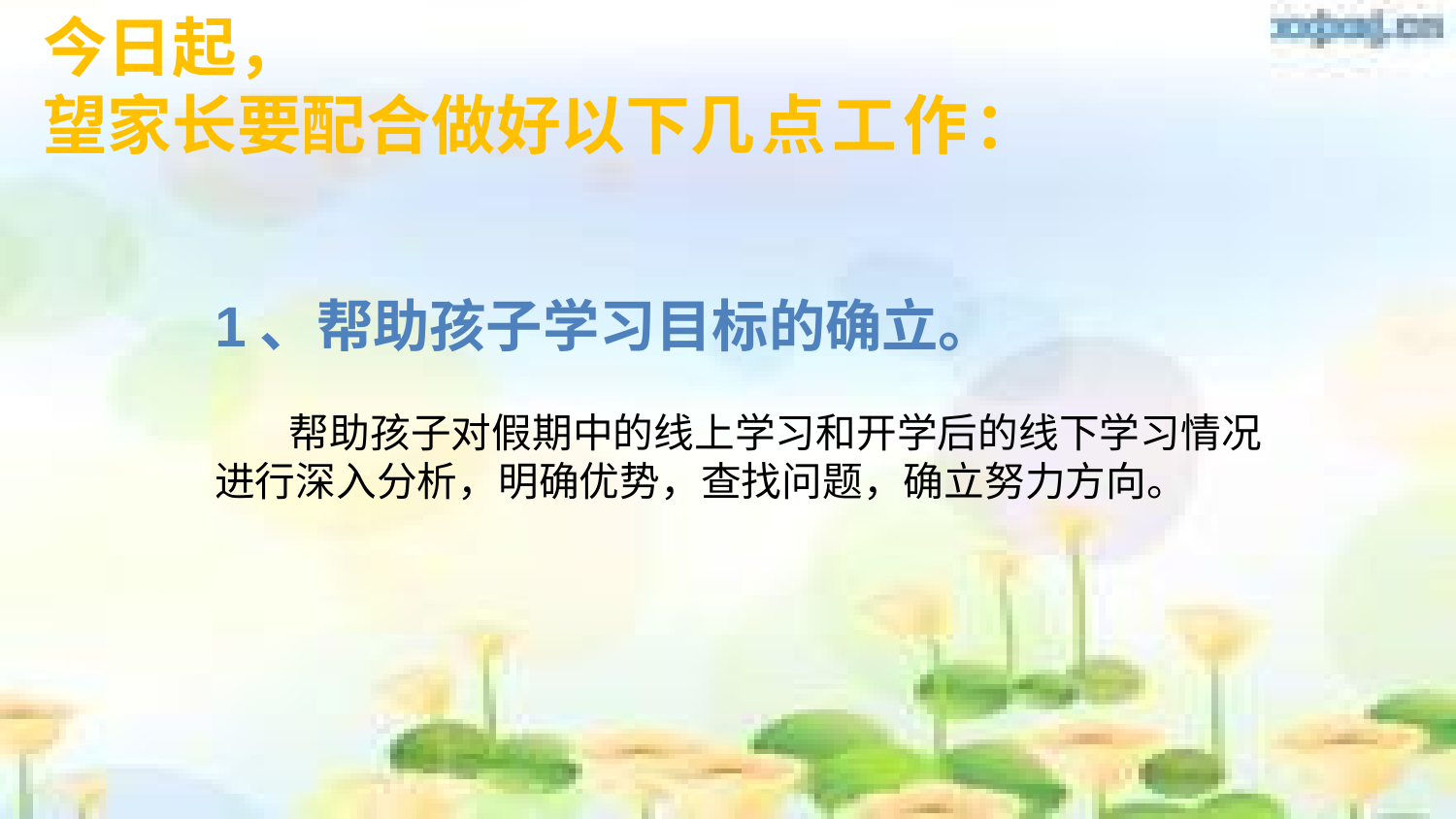

今日起，
望家长要配合做好以下几点工作：
1、帮助孩子学习目标的确立。

       帮助孩子对假期中的线上学习和开学后的线下学习情况进行深入分析，明确优势，查找问题，确立努力方向。